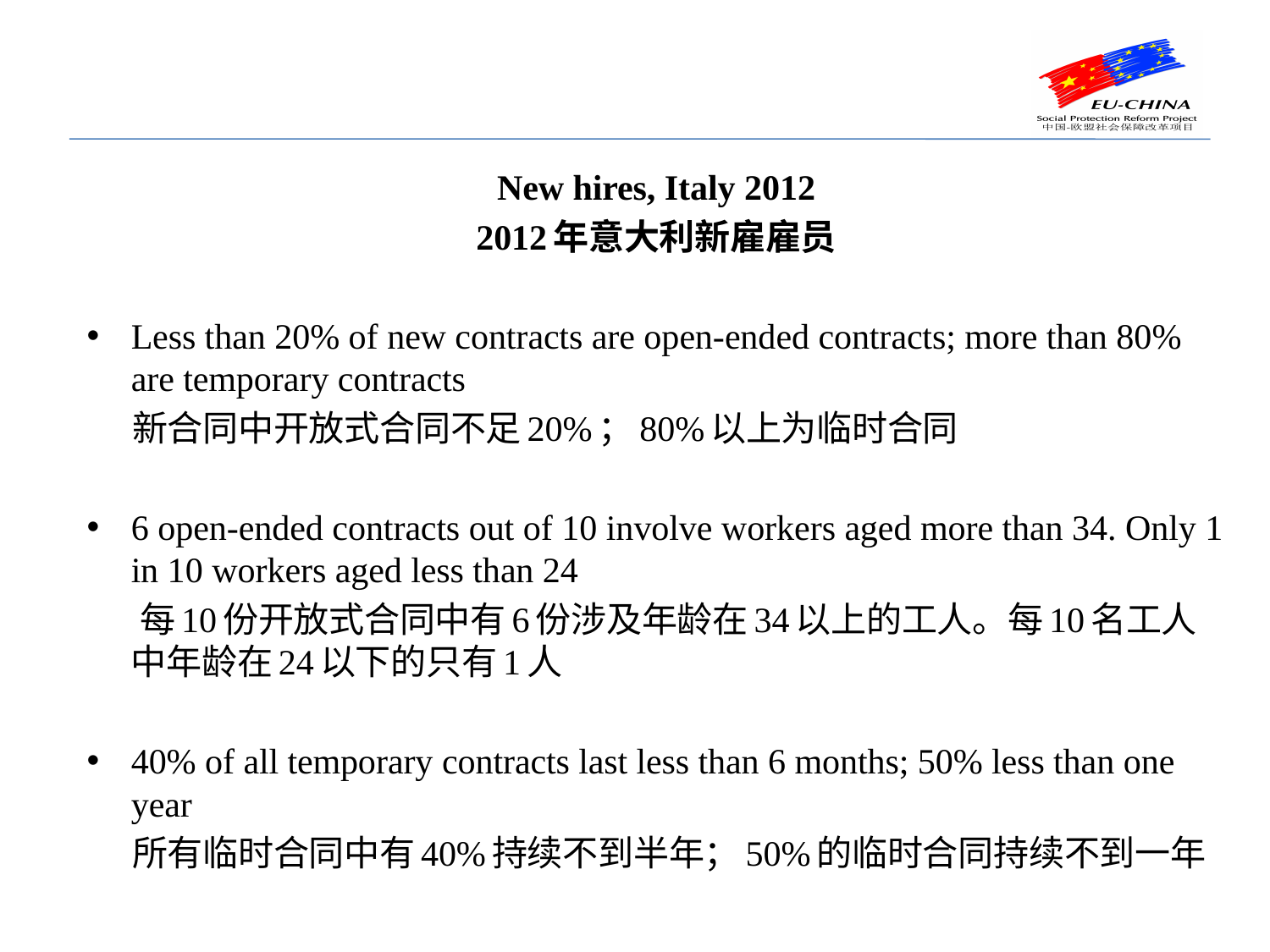

New hires, Italy 2012
2012年意大利新雇雇员

Less than 20% of new contracts are open-ended contracts; more than 80% are temporary contracts
     新合同中开放式合同不足20%；80%以上为临时合同

6 open-ended contracts out of 10 involve workers aged more than 34. Only 1 in 10 workers aged less than 24
      每10份开放式合同中有6份涉及年龄在34以上的工人。每10名工人中年龄在24以下的只有1人

40% of all temporary contracts last less than 6 months; 50% less than one year
     所有临时合同中有40%持续不到半年；50%的临时合同持续不到一年